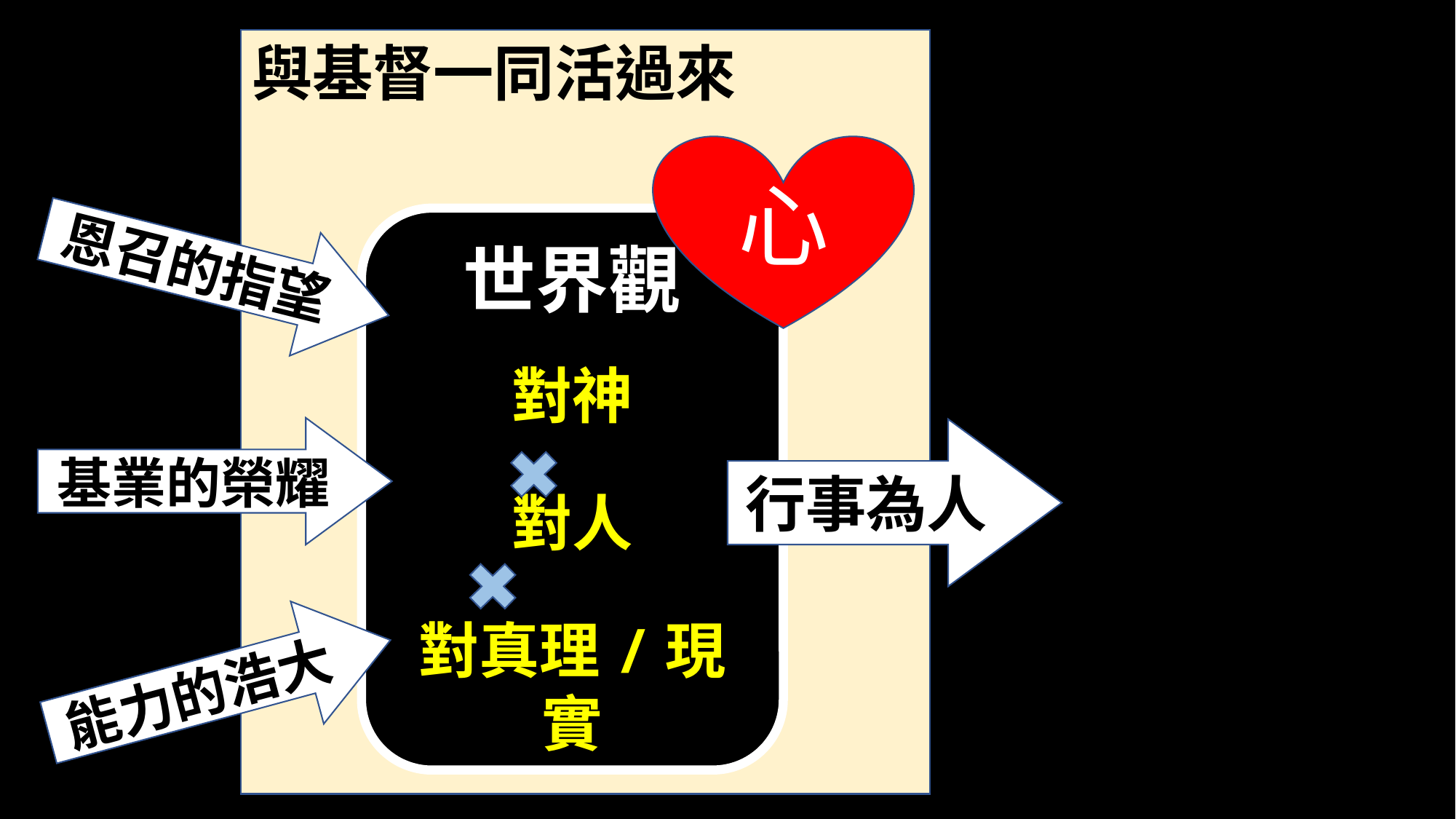

與基督一同活過來
心
世界觀

對神

對人

對真理/現實
恩召的指望
基業的榮耀
行事為人

能力的浩大